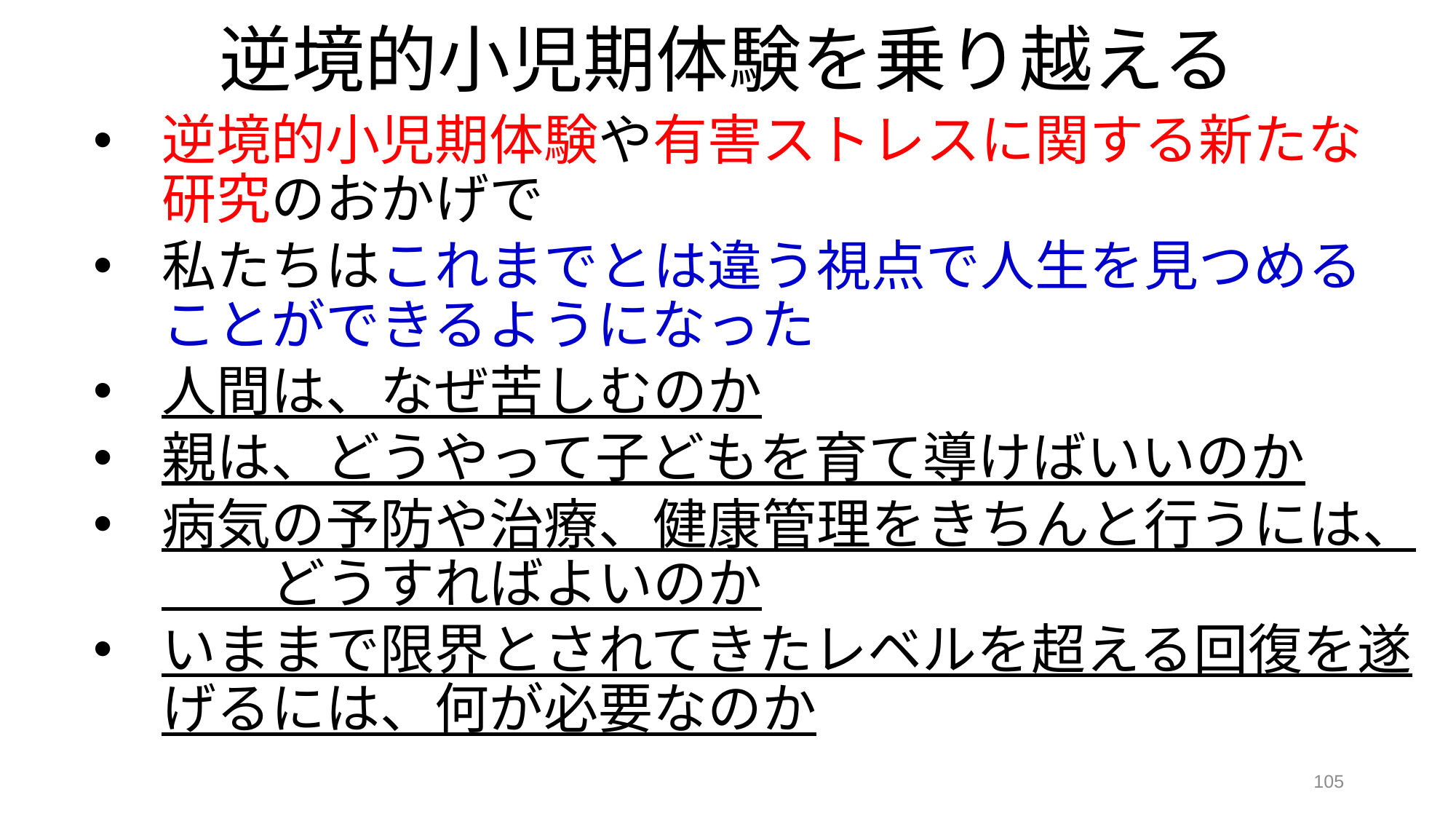

# 逆境的小児期体験を乗り越える
逆境的小児期体験や有害ストレスに関する新たな研究のおかげで
私たちはこれまでとは違う視点で人生を見つめることができるようになった
人間は、なぜ苦しむのか
親は、どうやって子どもを育て導けばいいのか
病気の予防や治療、健康管理をきちんと行うには、　　どうすればよいのか
いままで限界とされてきたレベルを超える回復を遂げるには、何が必要なのか
105